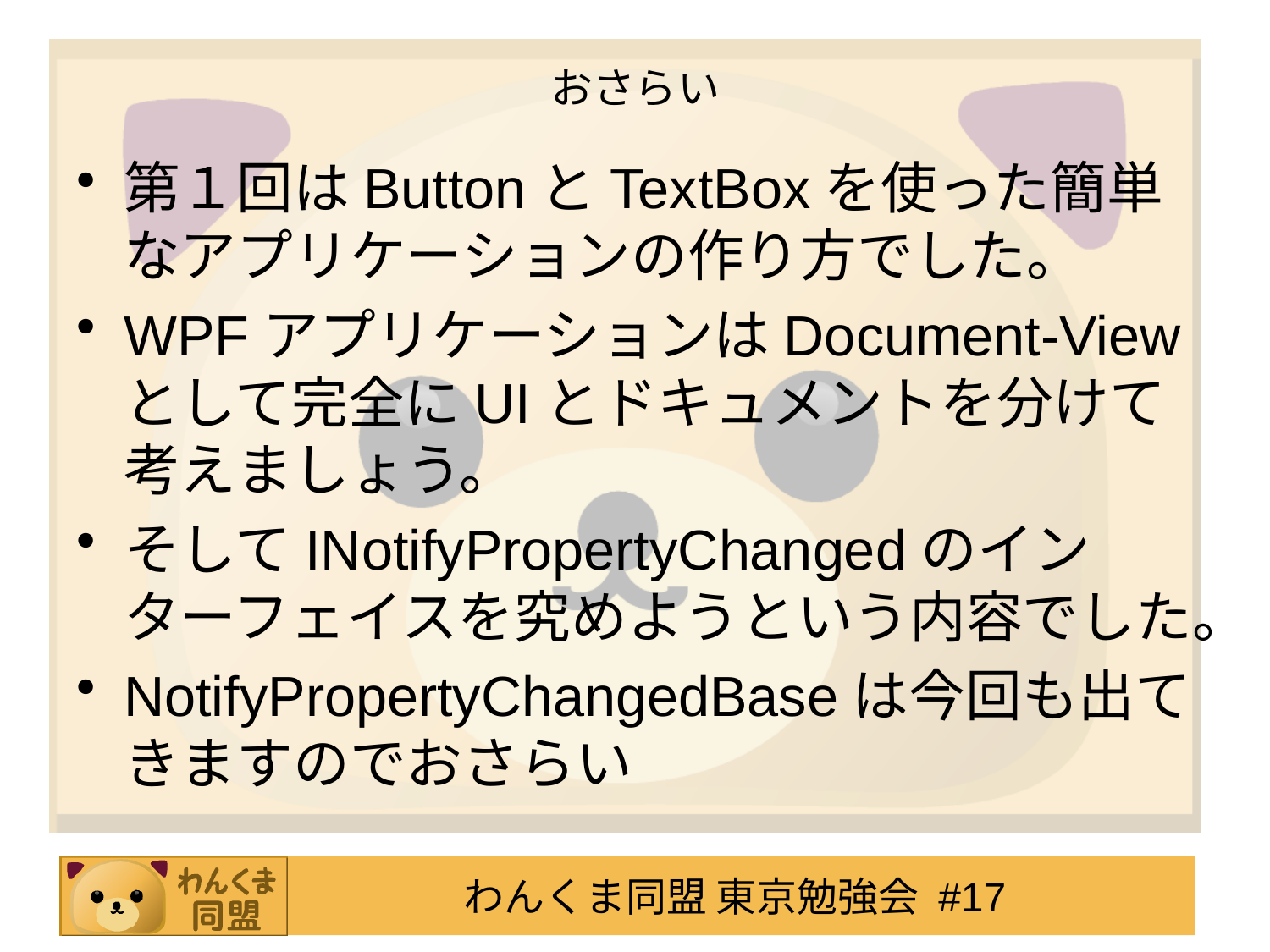

# おさらい
第１回はButtonとTextBoxを使った簡単なアプリケーションの作り方でした。
WPFアプリケーションはDocument-Viewとして完全にUIとドキュメントを分けて考えましょう。
そしてINotifyPropertyChangedのインターフェイスを究めようという内容でした。
NotifyPropertyChangedBaseは今回も出てきますのでおさらい